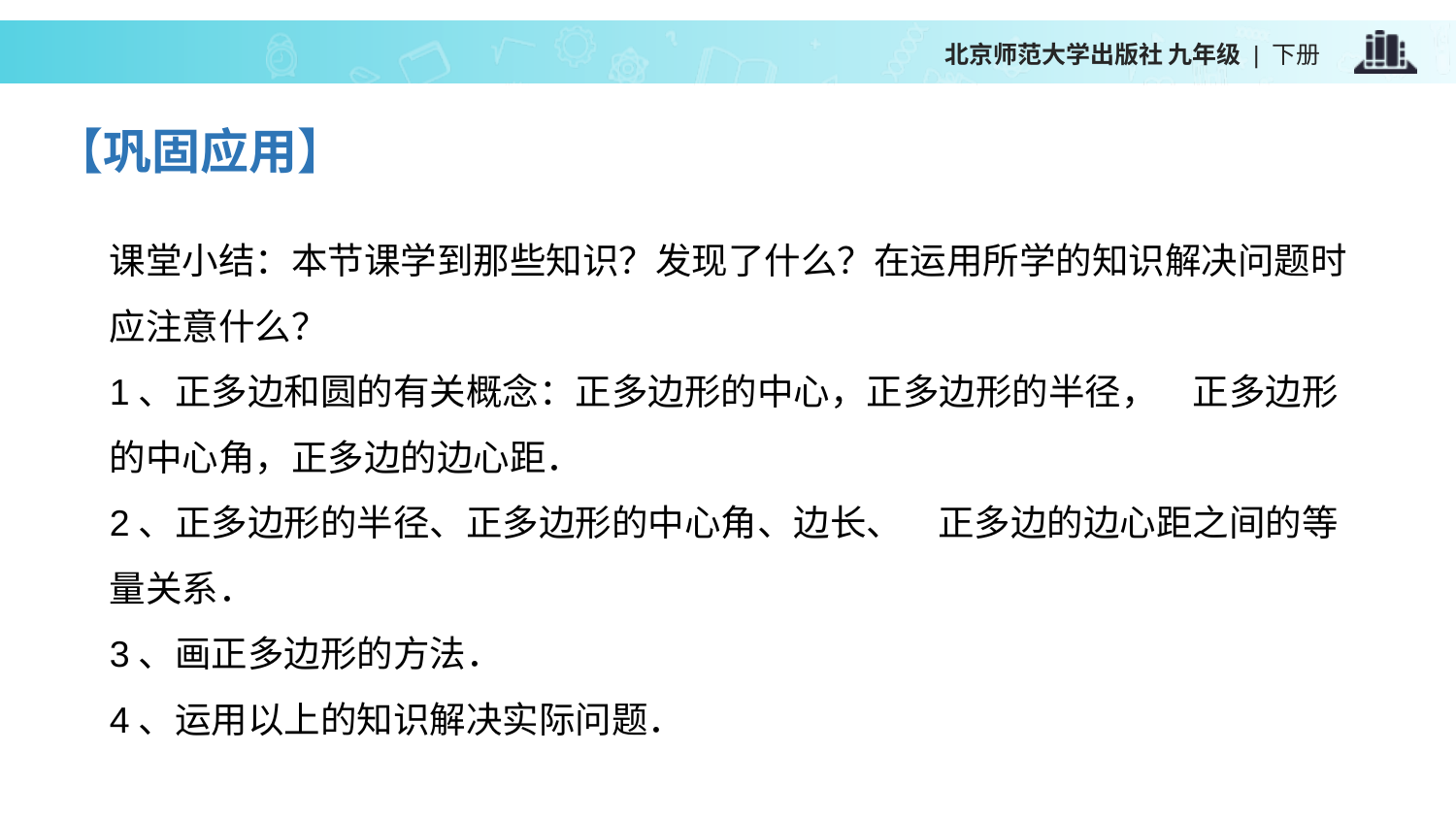

【巩固应用】
课堂小结：本节课学到那些知识？发现了什么？在运用所学的知识解决问题时应注意什么？
1、正多边和圆的有关概念：正多边形的中心，正多边形的半径，正多边形的中心角，正多边的边心距．
2、正多边形的半径、正多边形的中心角、边长、正多边的边心距之间的等量关系．
3、画正多边形的方法．
4、运用以上的知识解决实际问题．